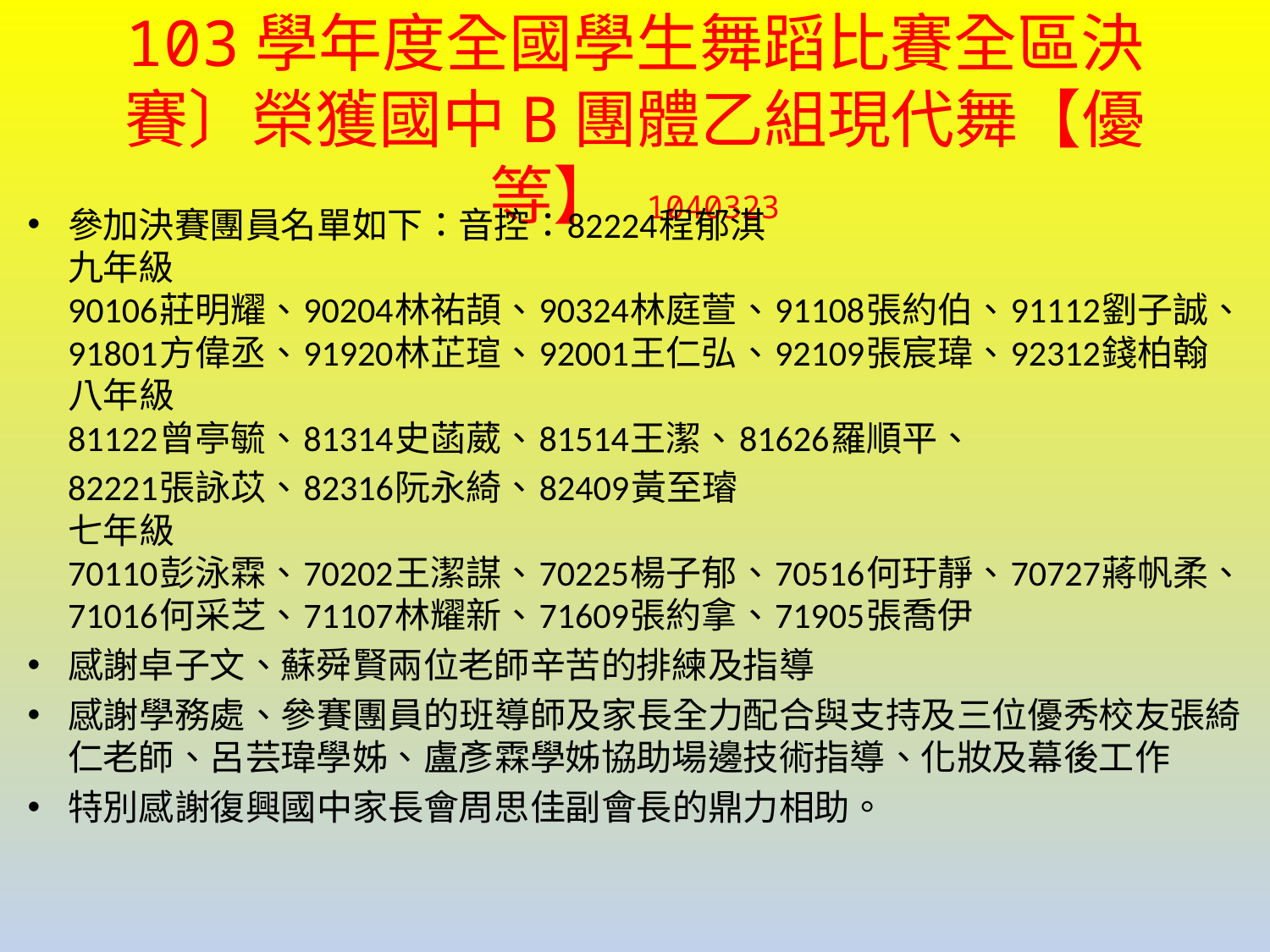

# 103學年度全國學生舞蹈比賽全區決賽〕榮獲國中B團體乙組現代舞【優等】 1040323
參加決賽團員名單如下：音控：82224程郁淇
九年級
90106莊明耀、90204林祐頡、90324林庭萱、91108張約伯、91112劉子誠、91801方偉丞、91920林芷瑄、92001王仁弘、92109張宸瑋、92312錢柏翰
八年級
81122曾亭毓、81314史菡葳、81514王潔、81626羅順平、
     82221張詠苡、82316阮永綺、82409黃至璿
七年級
70110彭泳霖、70202王潔謀、70225楊子郁、70516何玗靜、70727蔣帆柔、71016何采芝、71107林耀新、71609張約拿、71905張喬伊
感謝卓子文、蘇舜賢兩位老師辛苦的排練及指導
感謝學務處、參賽團員的班導師及家長全力配合與支持及三位優秀校友張綺仁老師、呂芸瑋學姊、盧彥霖學姊協助場邊技術指導、化妝及幕後工作
特別感謝復興國中家長會周思佳副會長的鼎力相助。